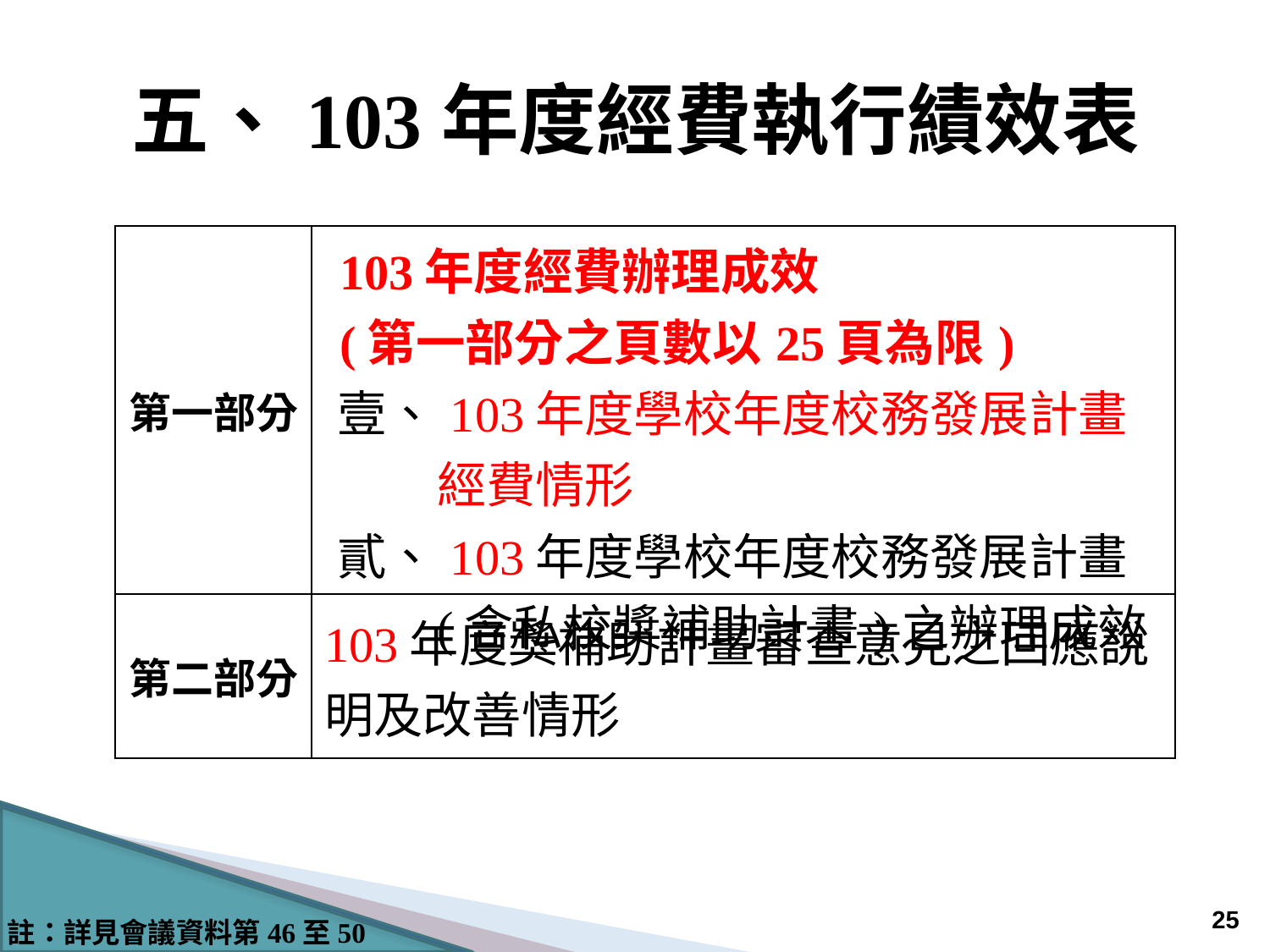

# 五、103年度經費執行績效表

| 第一部分 | 103年度經費辦理成效 (第一部分之頁數以25頁為限) 壹、103年度學校年度校務發展計畫經費情形 貳、103年度學校年度校務發展計畫(含私校獎補助計畫)之辦理成效 |
| --- | --- |
| 第二部分 | 103年度獎補助計畫審查意見之回應說明及改善情形 |
25
註：詳見會議資料第46至50頁